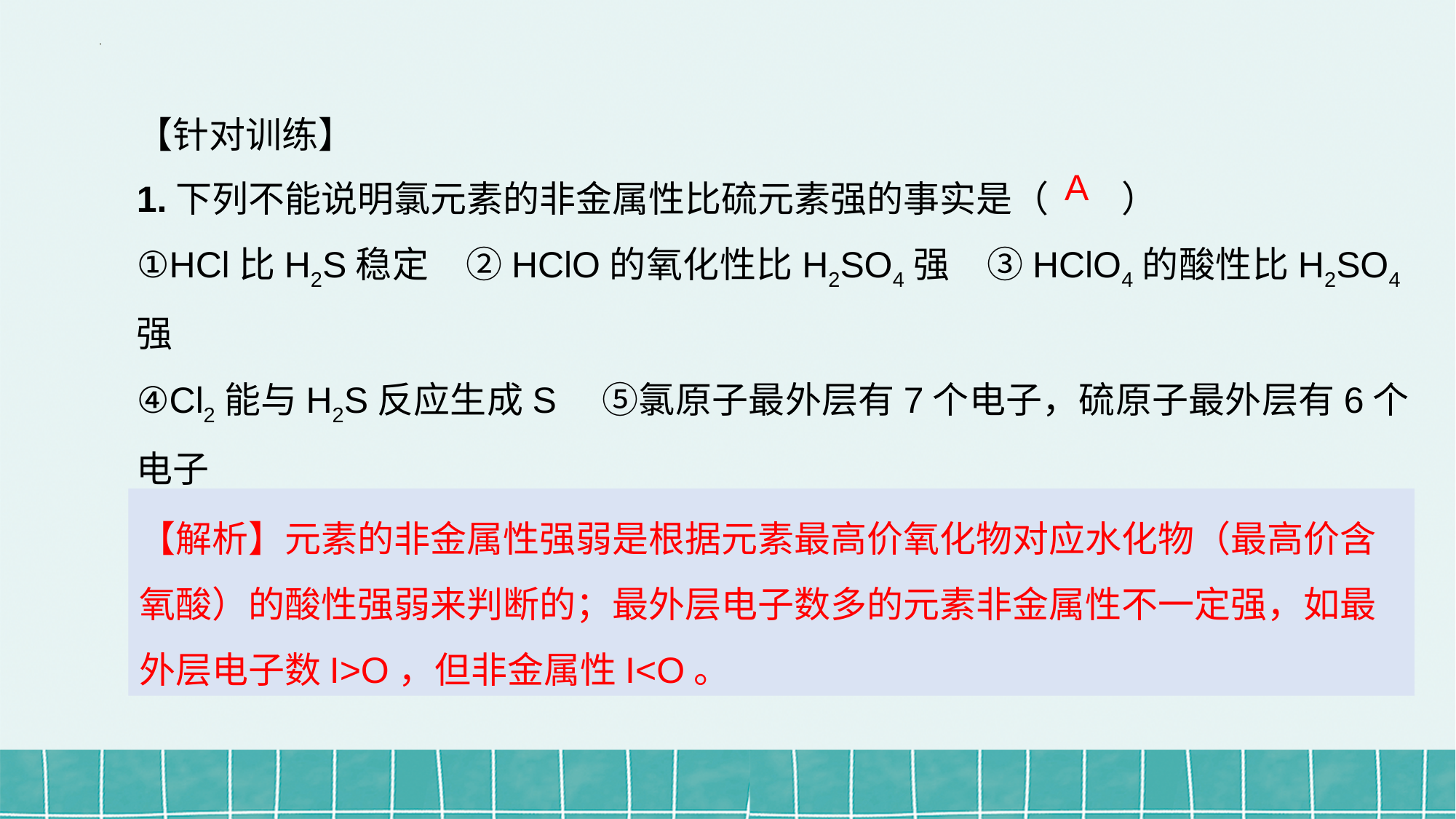

【针对训练】
1.下列不能说明氯元素的非金属性比硫元素强的事实是（　　）
①HCl比H2S稳定　②HClO的氧化性比H2SO4强　③HClO4的酸性比H2SO4强
④Cl2能与H2S反应生成S　⑤氯原子最外层有7个电子，硫原子最外层有6个电子
A.②⑤　　　   B.①②　　　C.①②④　　　D.①③⑤
A
【解析】元素的非金属性强弱是根据元素最高价氧化物对应水化物（最高价含氧酸）的酸性强弱来判断的；最外层电子数多的元素非金属性不一定强，如最外层电子数I>O，但非金属性I<O。